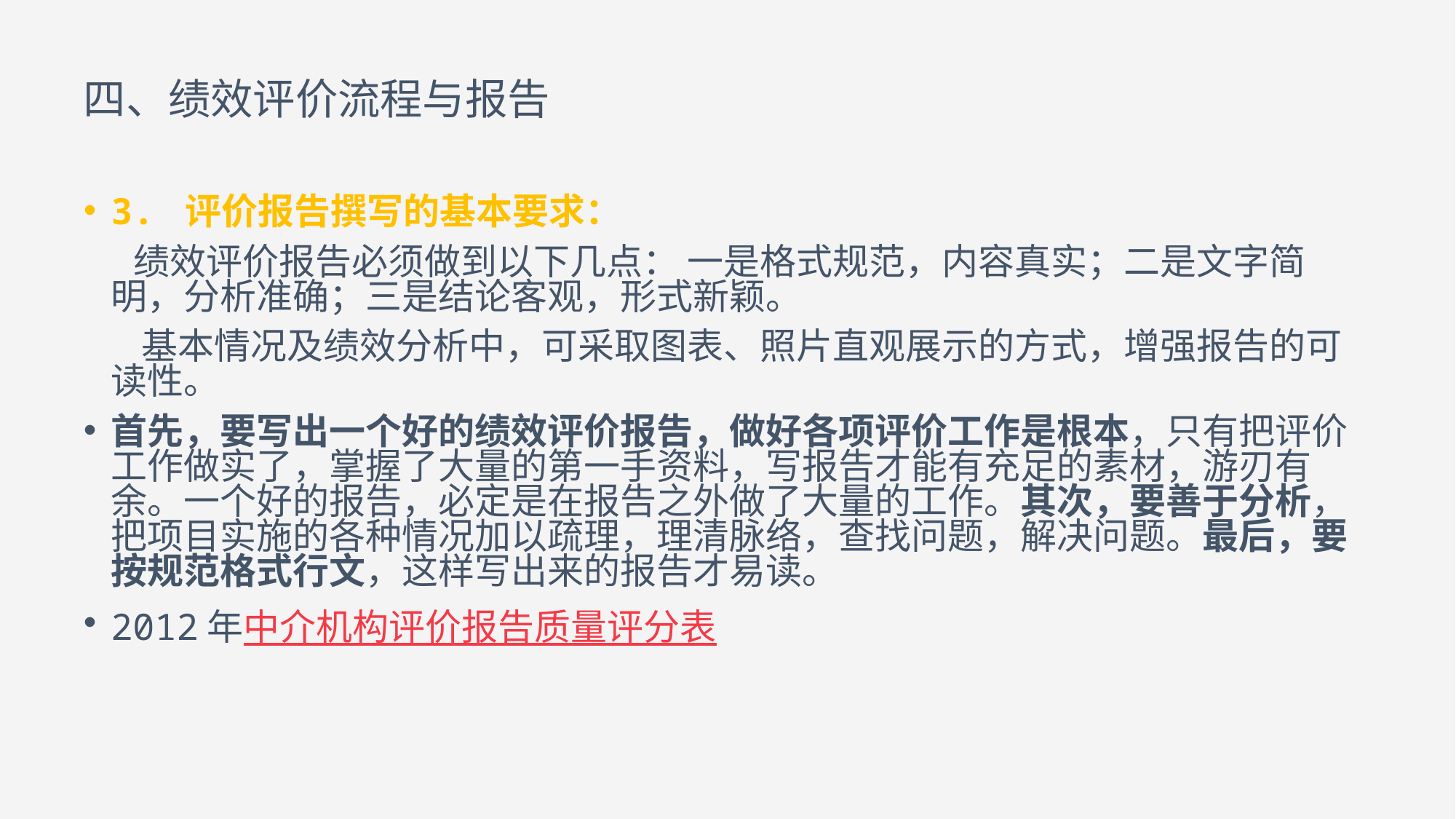

# 四、绩效评价流程与报告
3. 评价报告撰写的基本要求：
     绩效评价报告必须做到以下几点： 一是格式规范，内容真实；二是文字简明，分析准确；三是结论客观，形式新颖。
      基本情况及绩效分析中，可采取图表、照片直观展示的方式，增强报告的可读性。
首先，要写出一个好的绩效评价报告，做好各项评价工作是根本，只有把评价工作做实了，掌握了大量的第一手资料，写报告才能有充足的素材，游刃有余。一个好的报告，必定是在报告之外做了大量的工作。其次，要善于分析，把项目实施的各种情况加以疏理，理清脉络，查找问题，解决问题。最后，要按规范格式行文，这样写出来的报告才易读。
2012年中介机构评价报告质量评分表